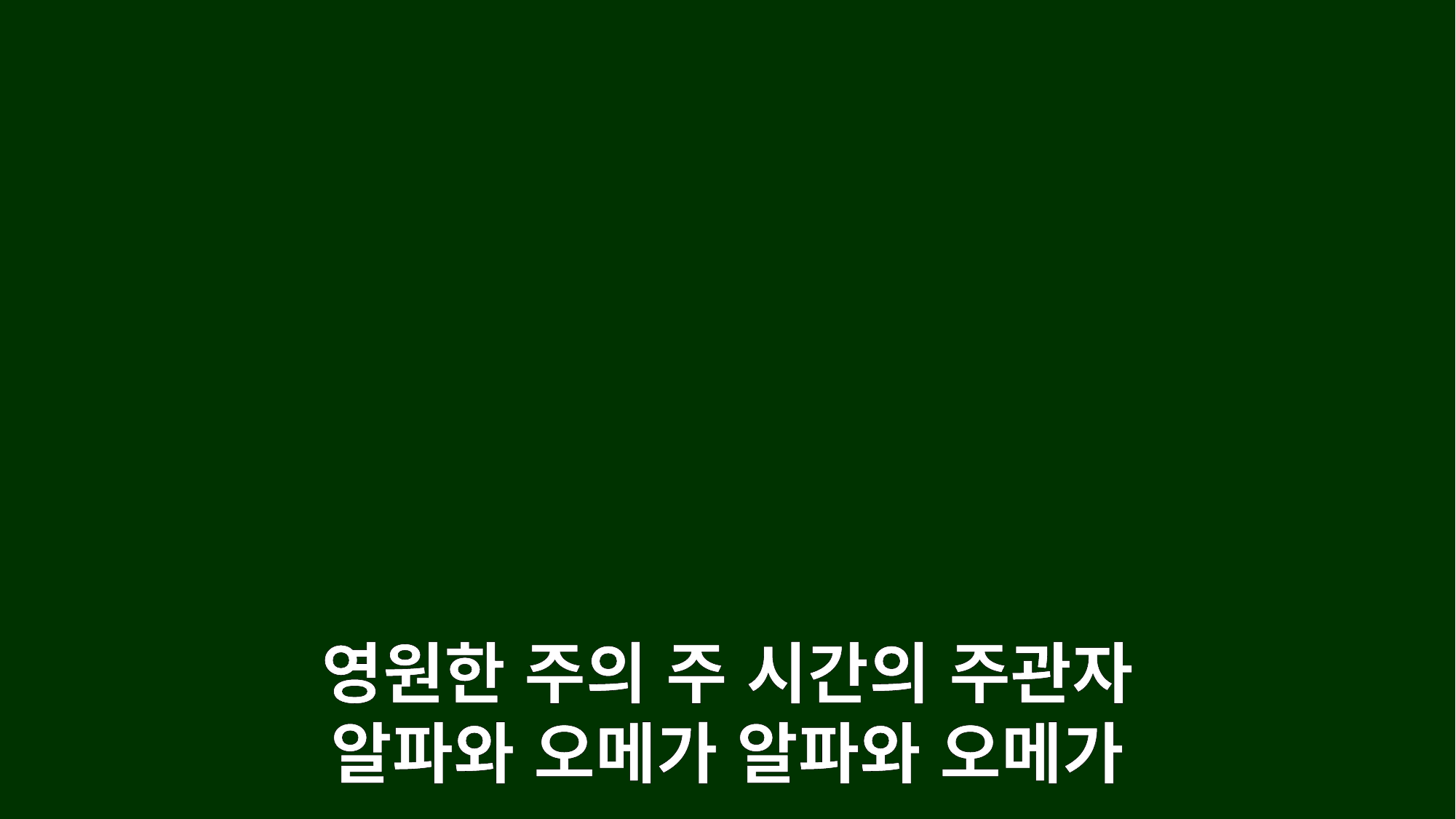

영원한 주의 주 시간의 주관자
알파와 오메가 알파와 오메가